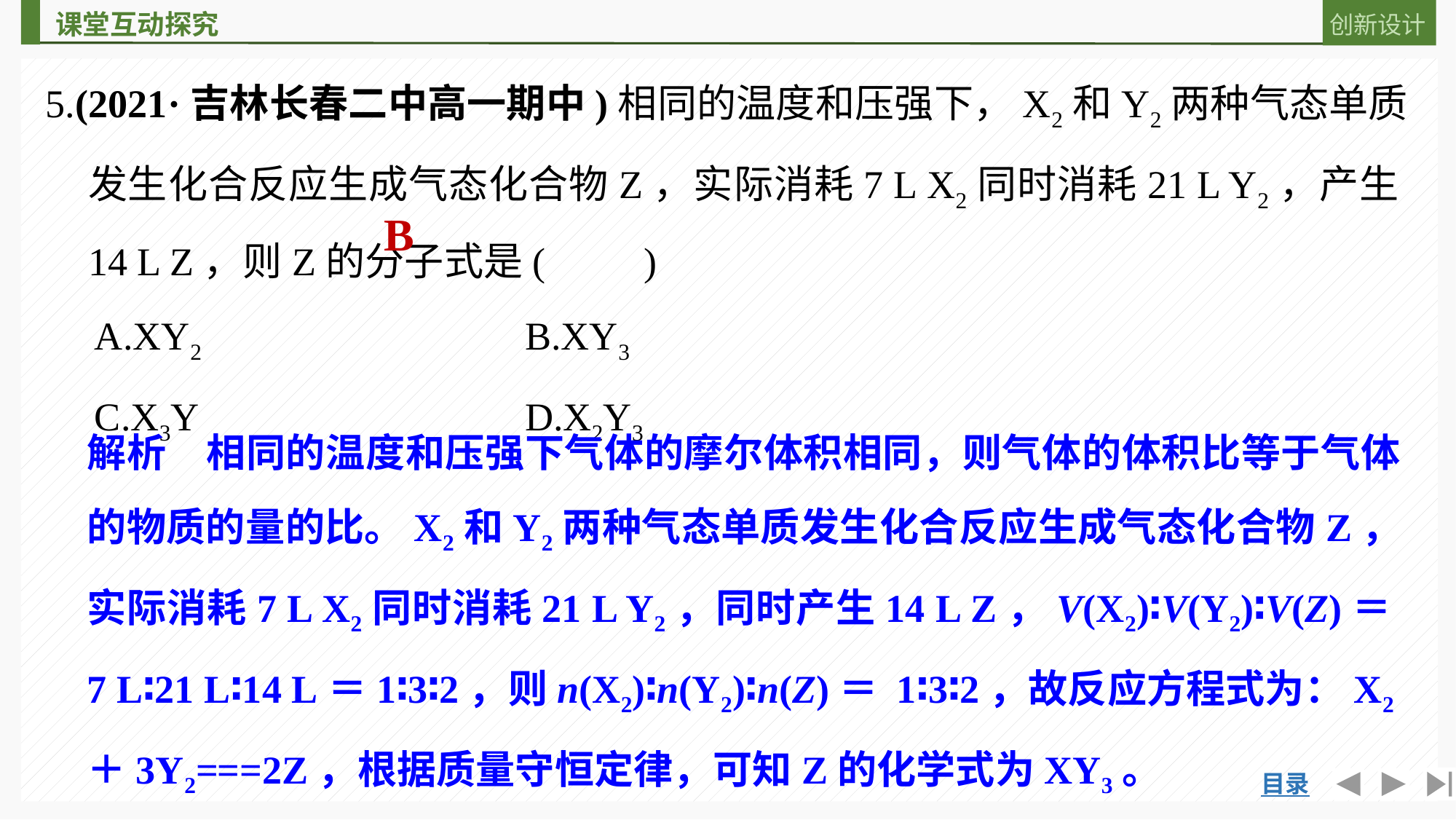

5.(2021·吉林长春二中高一期中)相同的温度和压强下，X2和Y2两种气态单质发生化合反应生成气态化合物Z，实际消耗7 L X2同时消耗21 L Y2，产生14 L Z，则Z的分子式是(　　)
　A.XY2			B.XY3
　C.X3Y			D.X2Y3

B
解析　相同的温度和压强下气体的摩尔体积相同，则气体的体积比等于气体的物质的量的比。X2和Y2两种气态单质发生化合反应生成气态化合物Z，实际消耗7 L X2同时消耗21 L Y2，同时产生14 L Z，V(X2)∶V(Y2)∶V(Z)＝7 L∶21 L∶14 L＝1∶3∶2，则n(X2)∶n(Y2)∶n(Z)＝ 1∶3∶2，故反应方程式为：X2＋3Y2===2Z，根据质量守恒定律，可知Z的化学式为XY3。